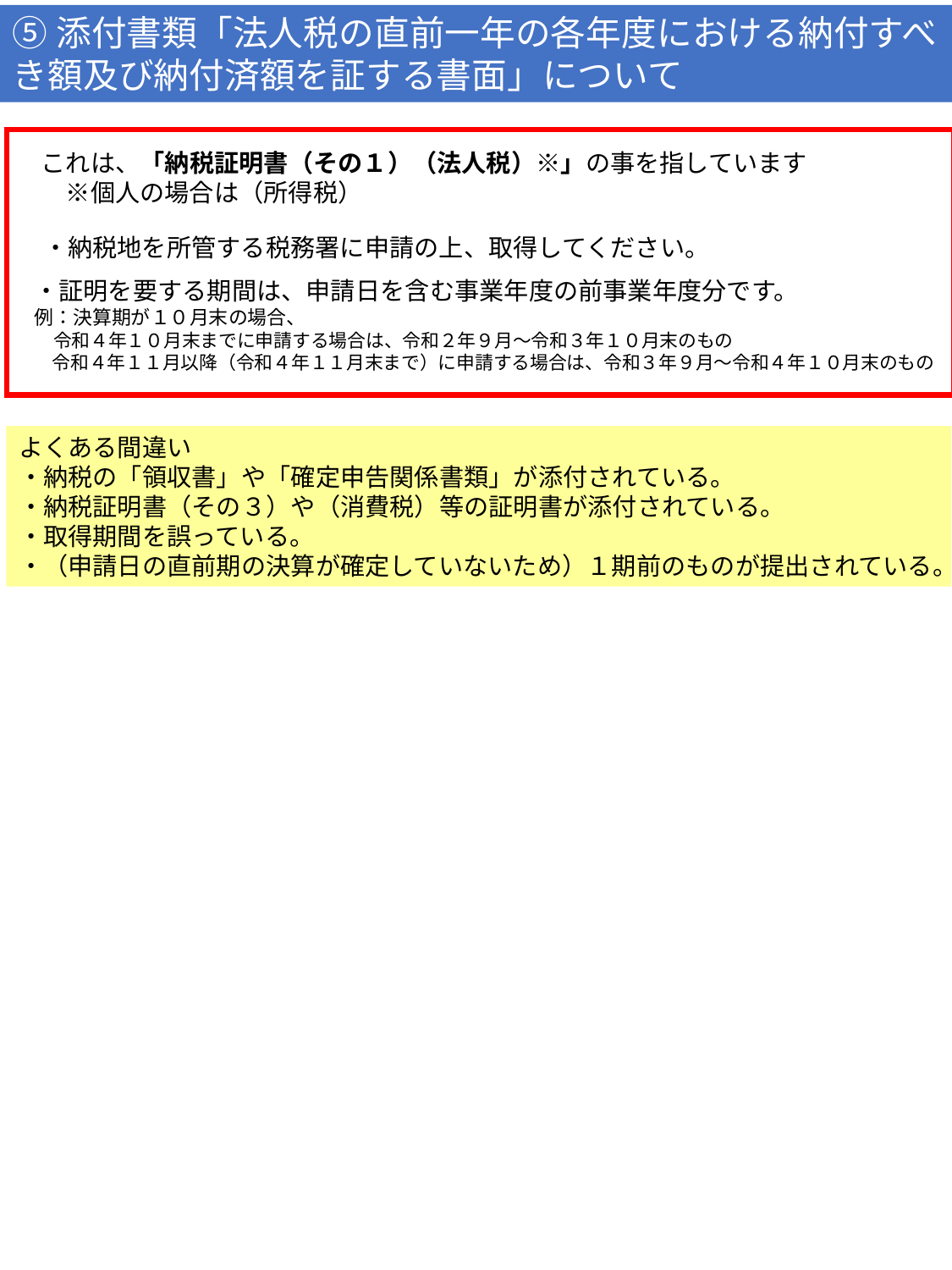

⑤添付書類「法人税の直前一年の各年度における納付すべき額及び納付済額を証する書面」について

これは、「納税証明書（その１）（法人税）※」の事を指しています
　※個人の場合は（所得税）
・納税地を所管する税務署に申請の上、取得してください。
・証明を要する期間は、申請日を含む事業年度の前事業年度分です。
例：決算期が１０月末の場合、
　令和４年１０月末までに申請する場合は、令和２年９月～令和３年１０月末のもの
　令和４年１１月以降（令和４年１１月末まで）に申請する場合は、令和３年９月～令和４年１０月末のもの
よくある間違い
・納税の「領収書」や「確定申告関係書類」が添付されている。
・納税証明書（その３）や（消費税）等の証明書が添付されている。
・取得期間を誤っている。
・（申請日の直前期の決算が確定していないため）１期前のものが提出されている。